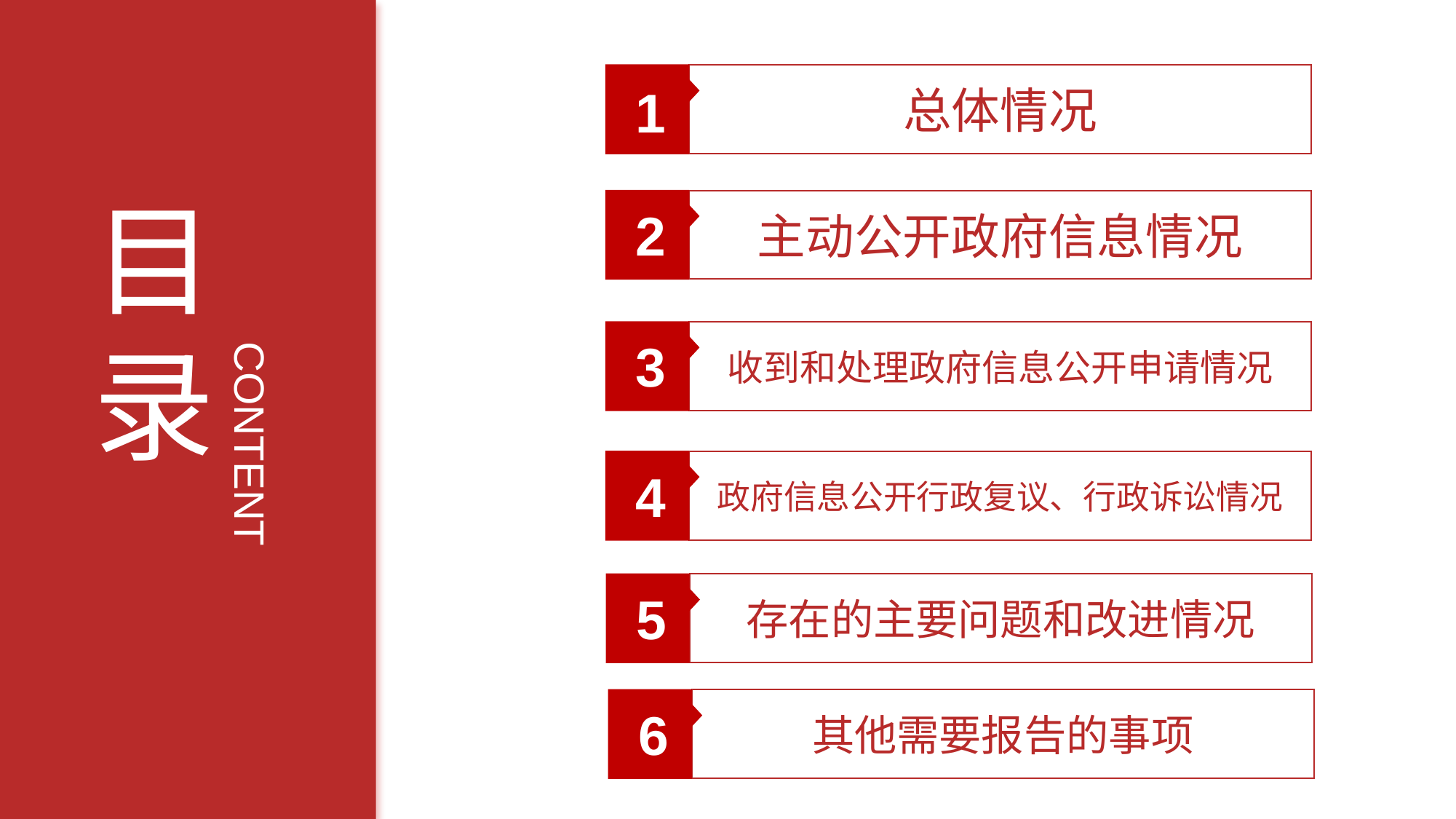

总体情况

1
目
录
主动公开政府信息情况

2
收到和处理政府信息公开申请情况

3
CONTENT
政府信息公开行政复议、行政诉讼情况

4
存在的主要问题和改进情况

5
其他需要报告的事项

6